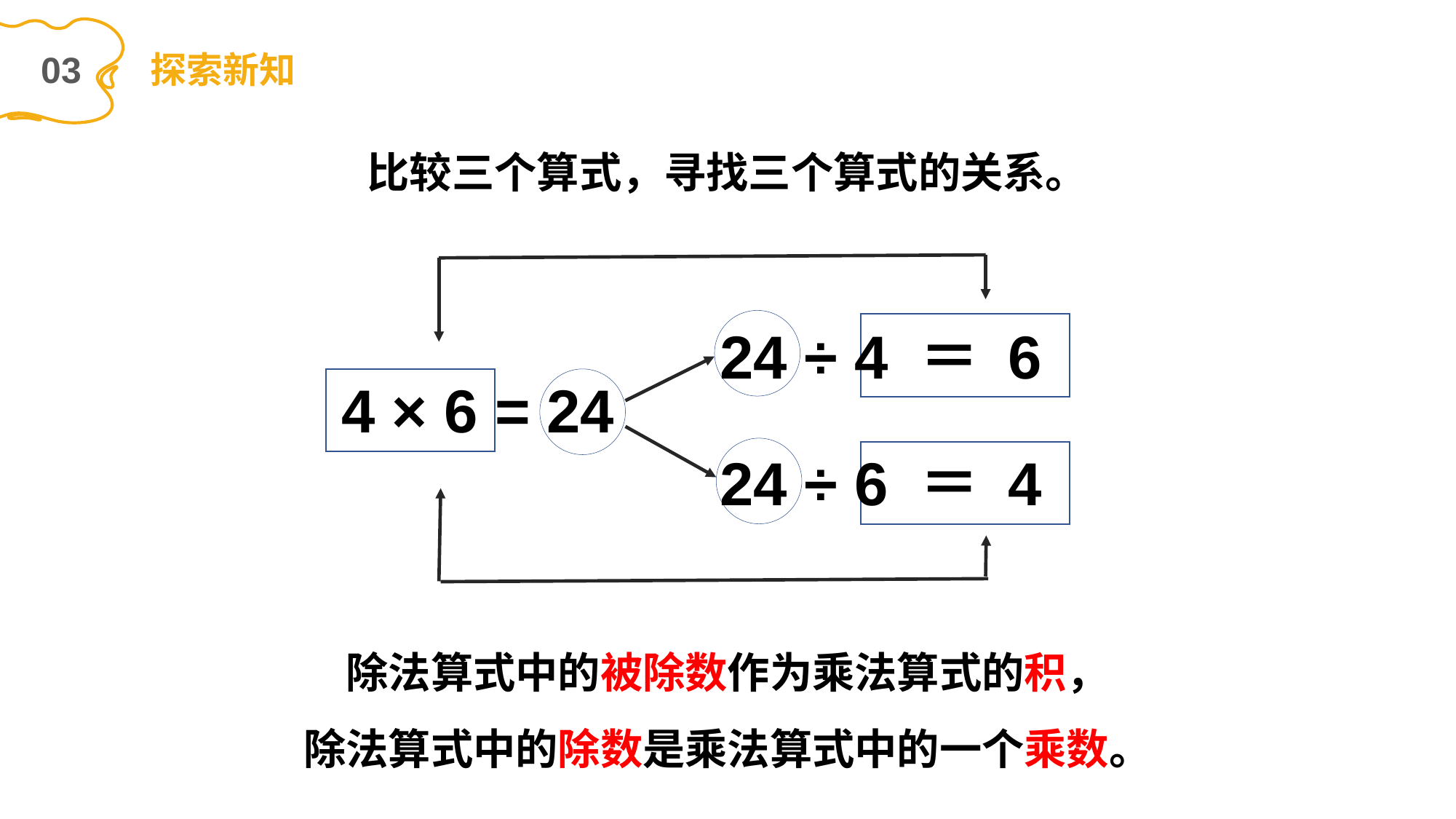

03
探索新知
比较三个算式，寻找三个算式的关系。

24 ÷ 4 ＝ 6

4 × 6 = 24

24 ÷ 6 ＝ 4

除法算式中的被除数作为乘法算式的积，
除法算式中的除数是乘法算式中的一个乘数。